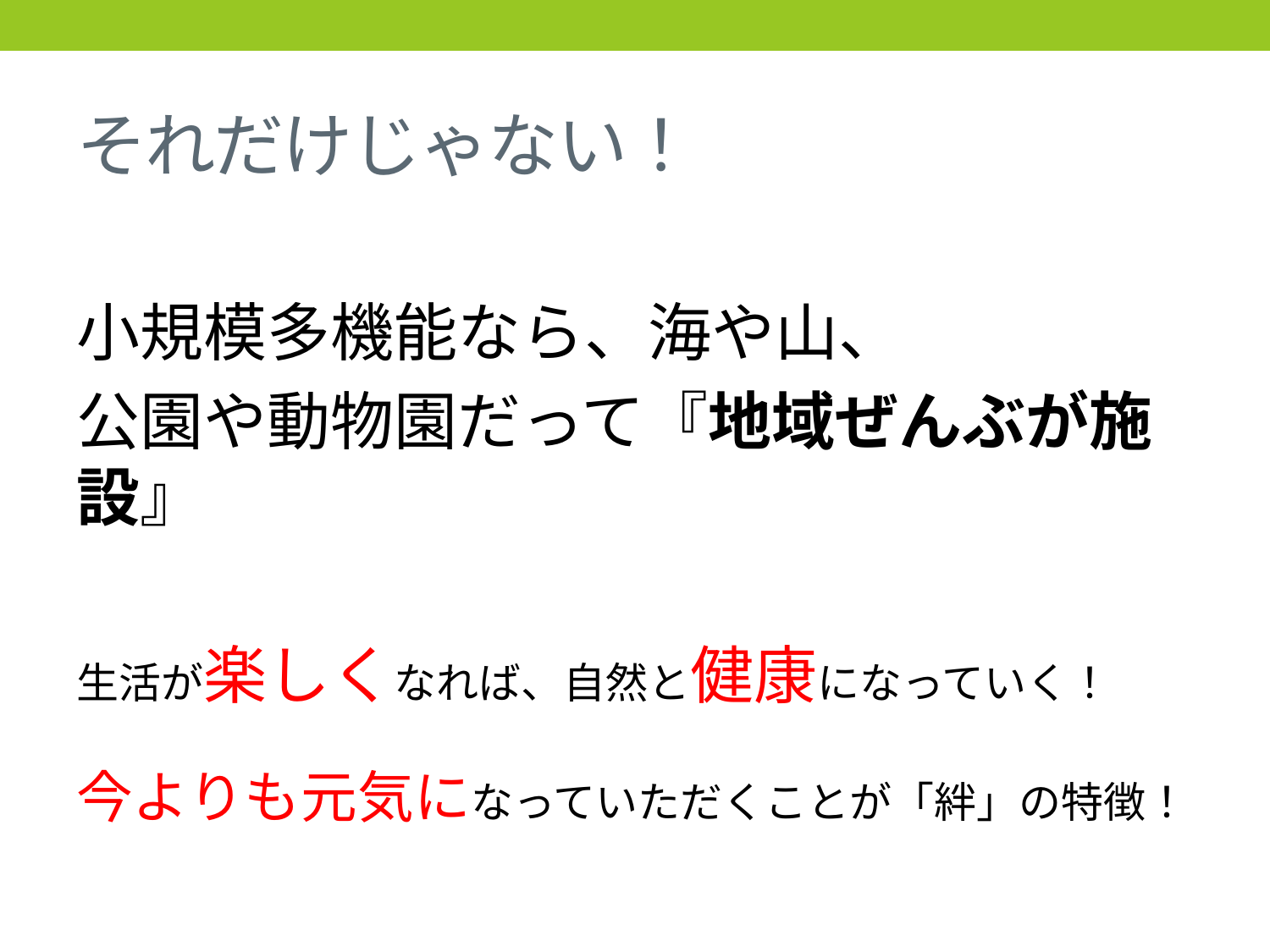

# それだけじゃない！

小規模多機能なら、海や山、
公園や動物園だって『地域ぜんぶが施設』

生活が楽しくなれば、自然と健康になっていく！
今よりも元気になっていただくことが「絆」の特徴！